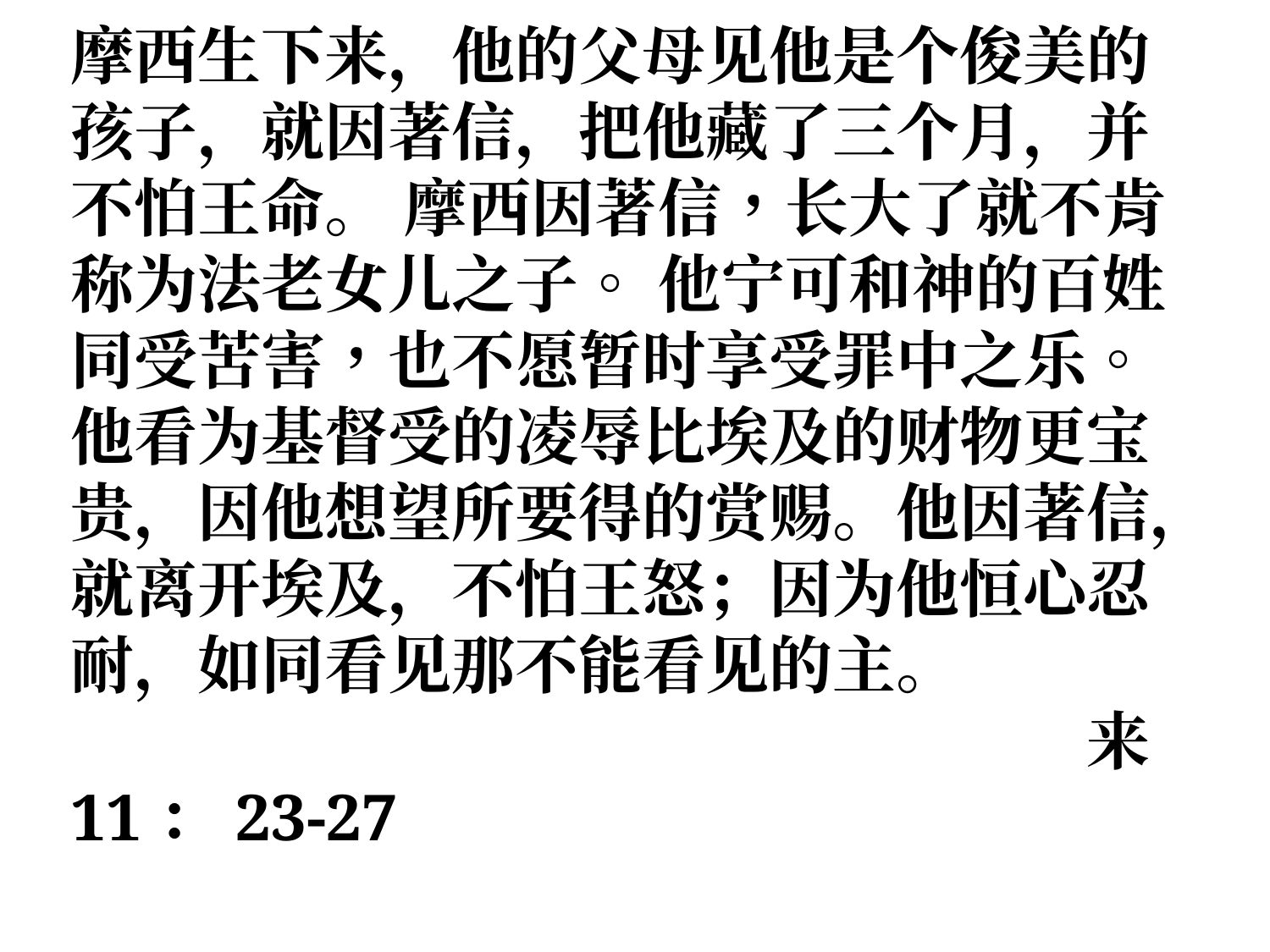

摩西生下来，他的父母见他是个俊美的孩子，就因著信，把他藏了三个月，并不怕王命。 摩西因著信，长大了就不肯称为法老女儿之子。 他宁可和神的百姓同受苦害，也不愿暂时享受罪中之乐。他看为基督受的凌辱比埃及的财物更宝贵，因他想望所要得的赏赐。他因著信，就离开埃及，不怕王怒；因为他恒心忍耐，如同看见那不能看见的主。									来 11：23-27